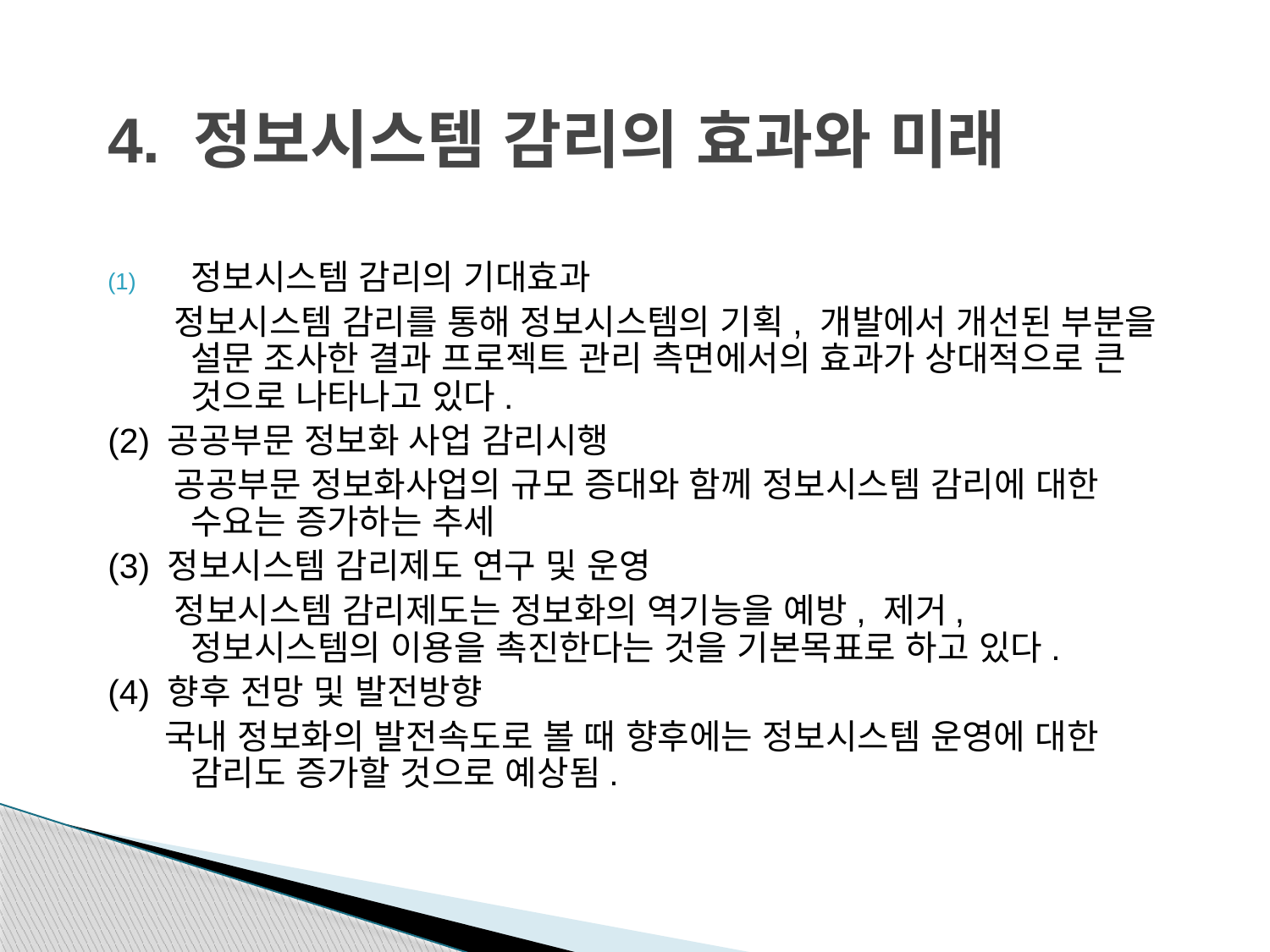

# 4. 정보시스템 감리의 효과와 미래
정보시스템 감리의 기대효과
      정보시스템 감리를 통해 정보시스템의 기획, 개발에서 개선된 부분을 설문 조사한 결과 프로젝트 관리 측면에서의 효과가 상대적으로 큰 것으로 나타나고 있다.
(2) 공공부문 정보화 사업 감리시행
      공공부문 정보화사업의 규모 증대와 함께 정보시스템 감리에 대한 수요는 증가하는 추세
(3) 정보시스템 감리제도 연구 및 운영
      정보시스템 감리제도는 정보화의 역기능을 예방, 제거, 정보시스템의 이용을 촉진한다는 것을 기본목표로 하고 있다.
(4) 향후 전망 및 발전방향
     국내 정보화의 발전속도로 볼 때 향후에는 정보시스템 운영에 대한 감리도 증가할 것으로 예상됨.